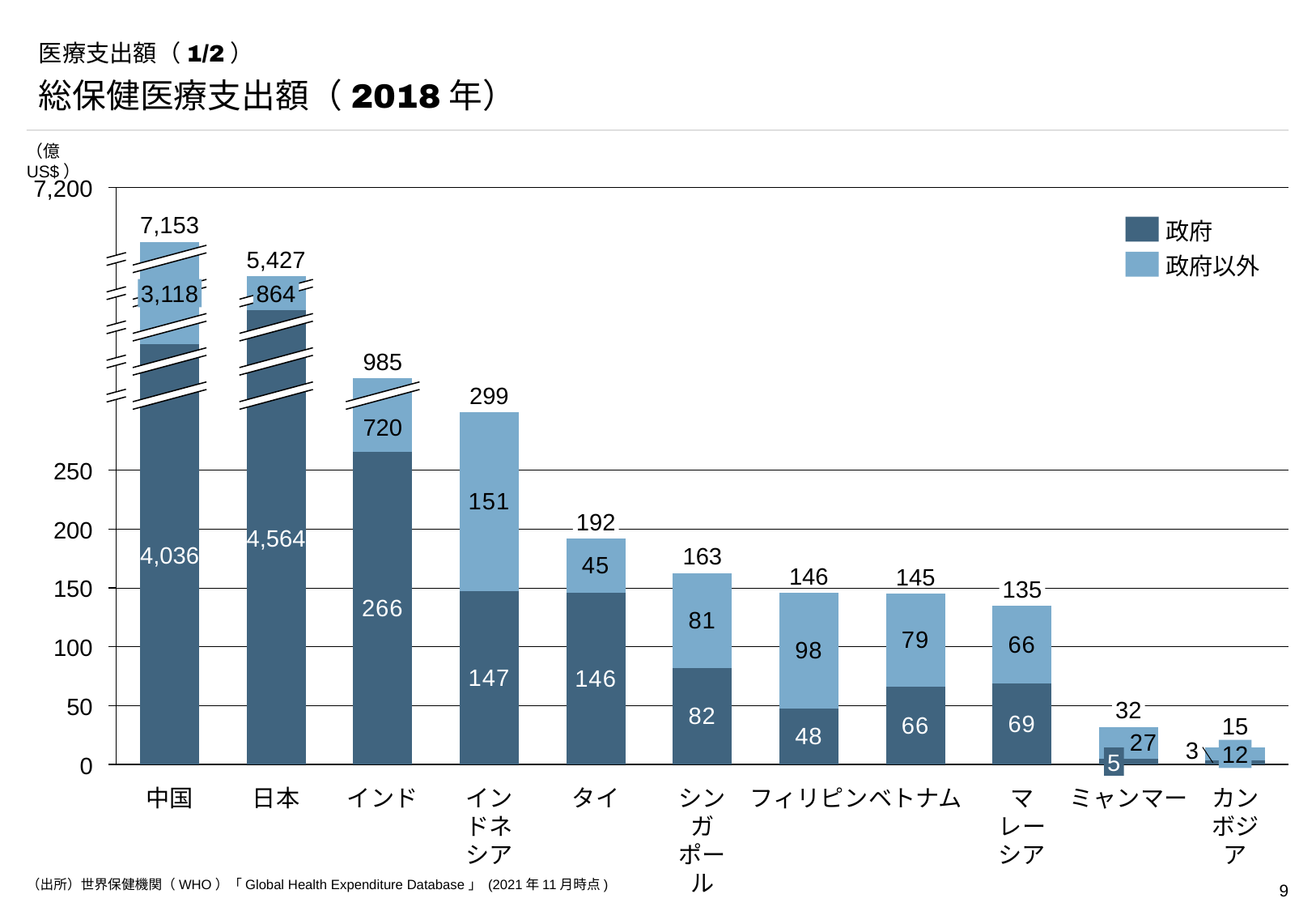

# 医療支出額（1/2）
総保健医療支出額（2018年）
（億US$）
7,200

### Chart

| Category |  |  |
|---|---|---|
7,153
政府

5,427

政府以外

3,118
864

985

299

720
250
192
200
4,564
4,036
163
146
145
150
135
100
50
32
15
12
5
0
マレーシア
カンボジア
中国
日本
インド
インドネシア
タイ
シンガポール
フィリピン
ベトナム
ミャンマー
（出所）世界保健機関（WHO）「Global Health Expenditure Database」 (2021年11月時点)